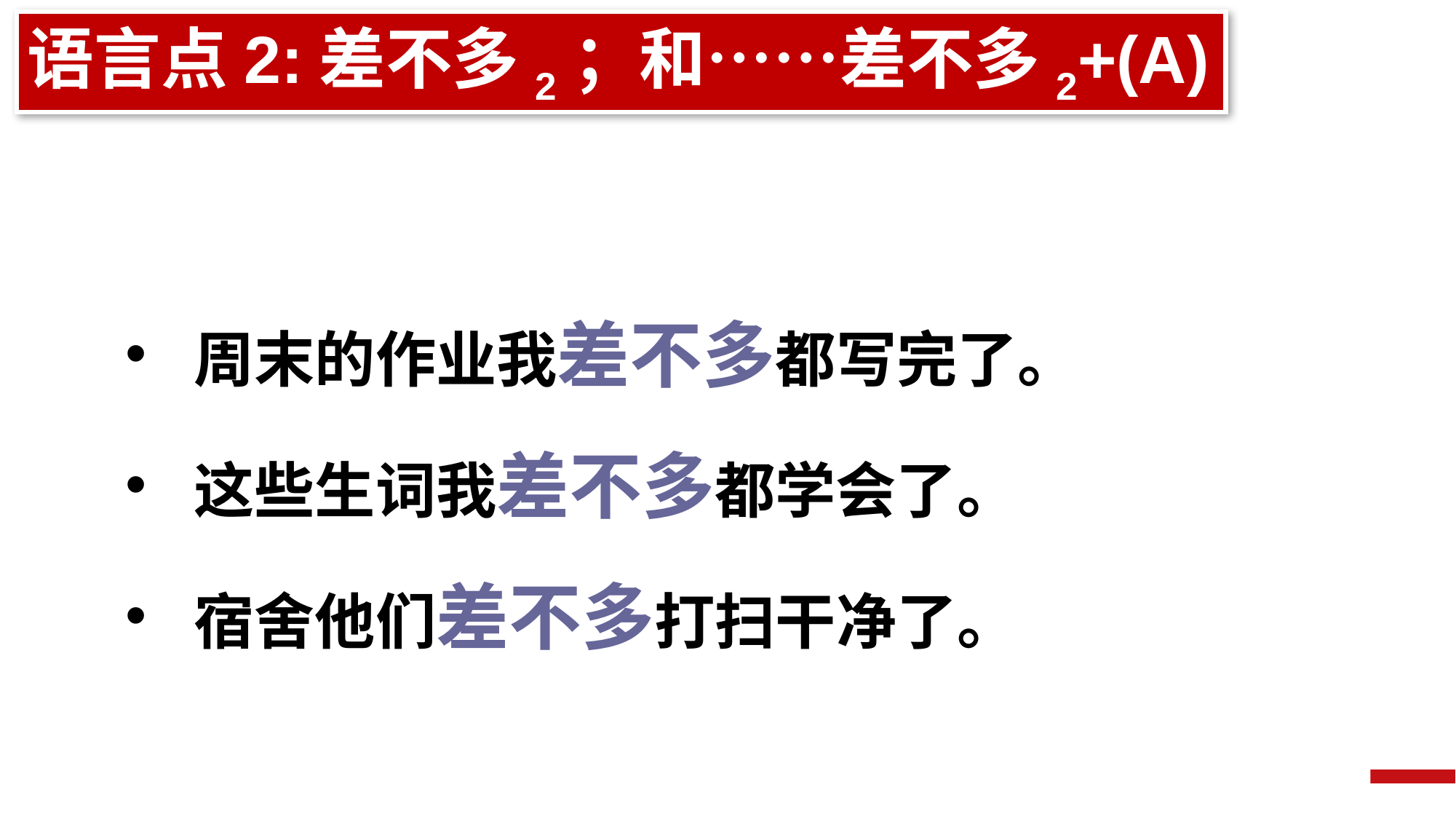

语言点2:差不多2；和……差不多2+(A)
周末的作业我差不多都写完了。
这些生词我差不多都学会了。
宿舍他们差不多打扫干净了。